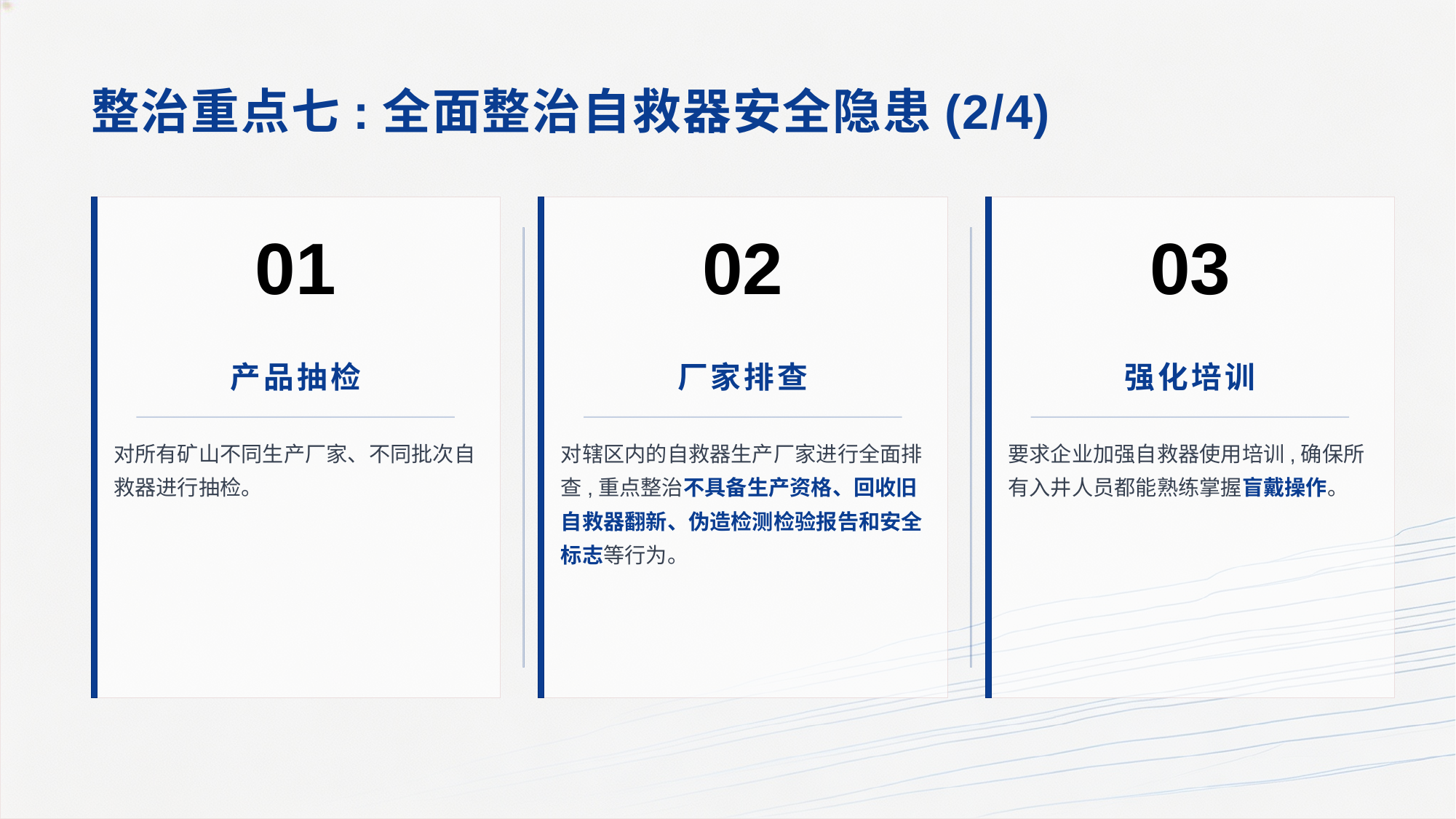

整治重点七:全面整治自救器安全隐患(2/4)

01
02
03

产品抽检
厂家排查
强化培训
对所有矿山不同生产厂家、不同批次自救器进行抽检。
对辖区内的自救器生产厂家进行全面排查,重点整治不具备生产资格、回收旧自救器翻新、伪造检测检验报告和安全标志等行为。
要求企业加强自救器使用培训,确保所有入井人员都能熟练掌握盲戴操作。